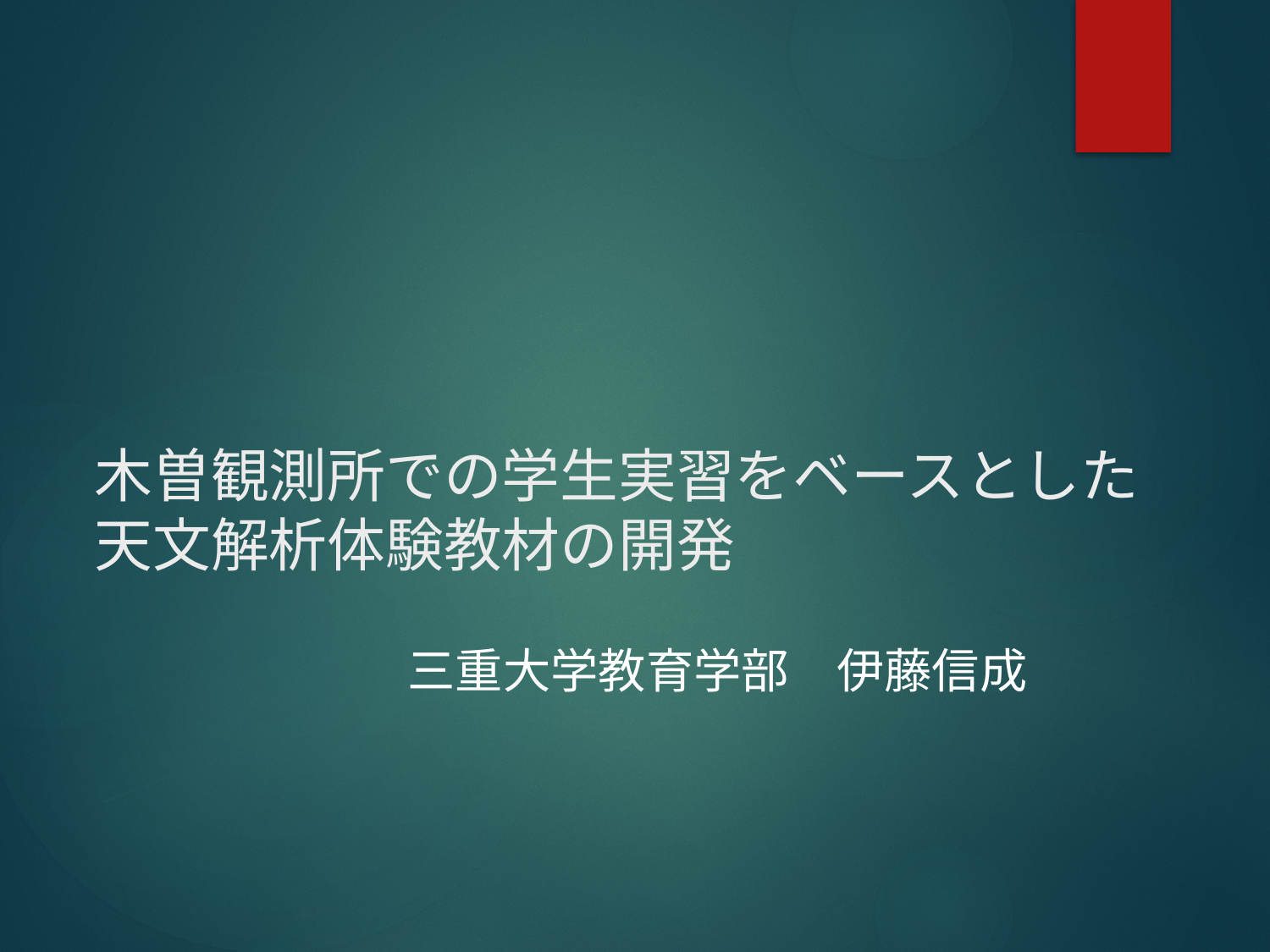

# 木曽観測所での学生実習をベースとした 天文解析体験教材の開発
三重大学教育学部　伊藤信成